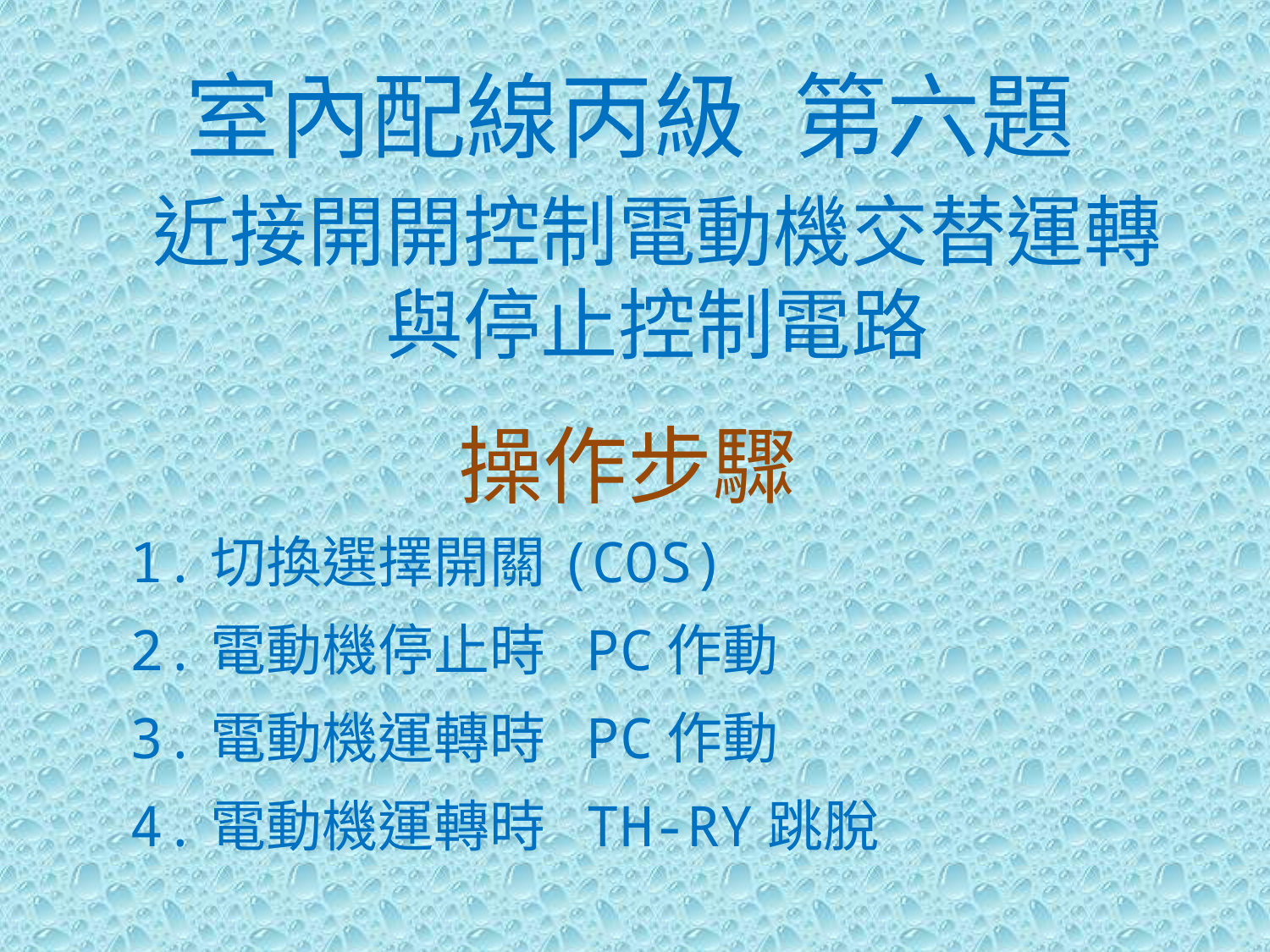

室內配線丙級 第六題
近接開開控制電動機交替運轉與停止控制電路
操作步驟
1.切換選擇開關(COS)
2.電動機停止時 PC作動
3.電動機運轉時 PC作動
4.電動機運轉時 TH-RY跳脫